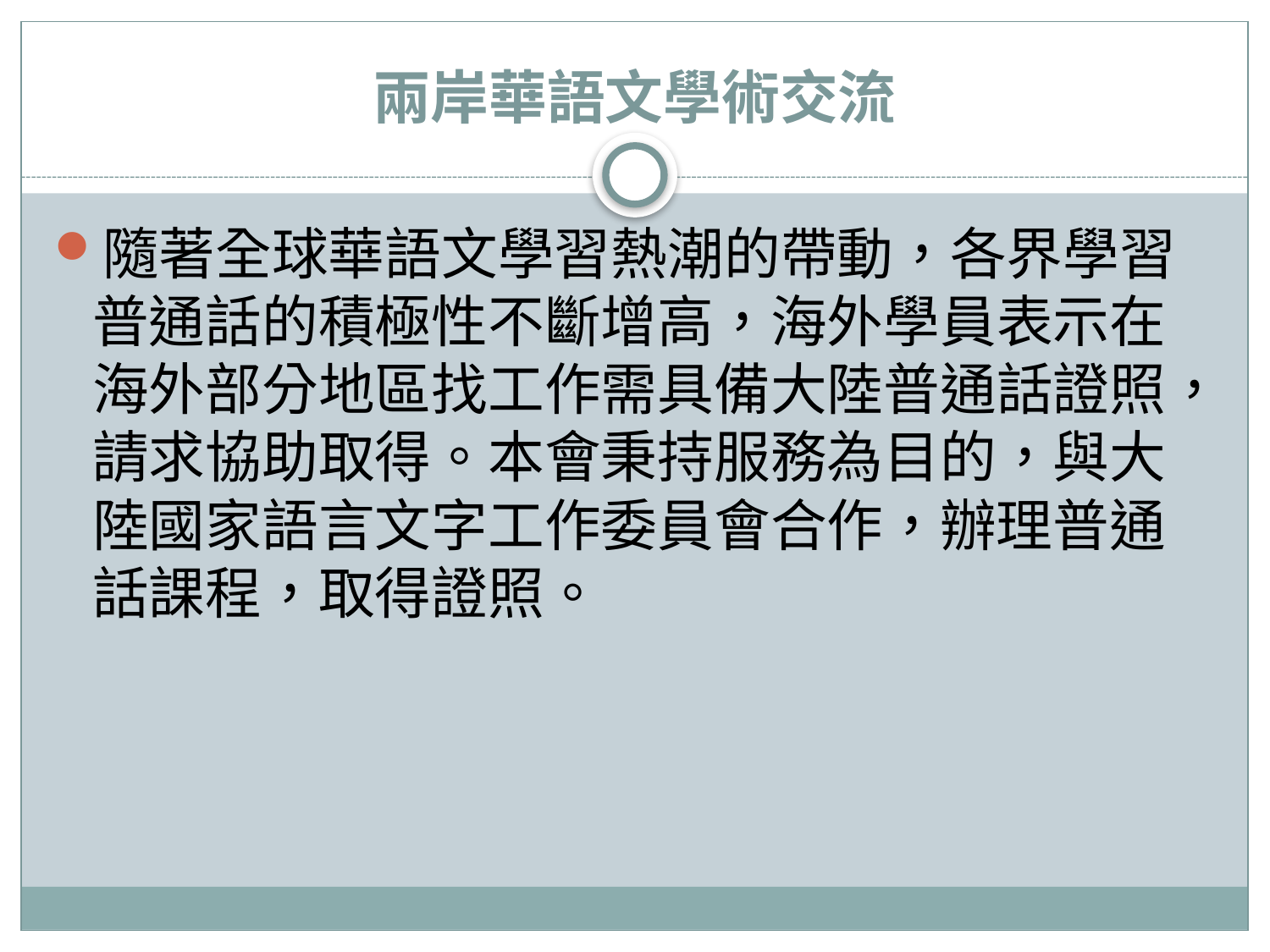

# 兩岸華語文學術交流
隨著全球華語文學習熱潮的帶動，各界學習普通話的積極性不斷增高，海外學員表示在海外部分地區找工作需具備大陸普通話證照，請求協助取得。本會秉持服務為目的，與大陸國家語言文字工作委員會合作，辦理普通話課程，取得證照。